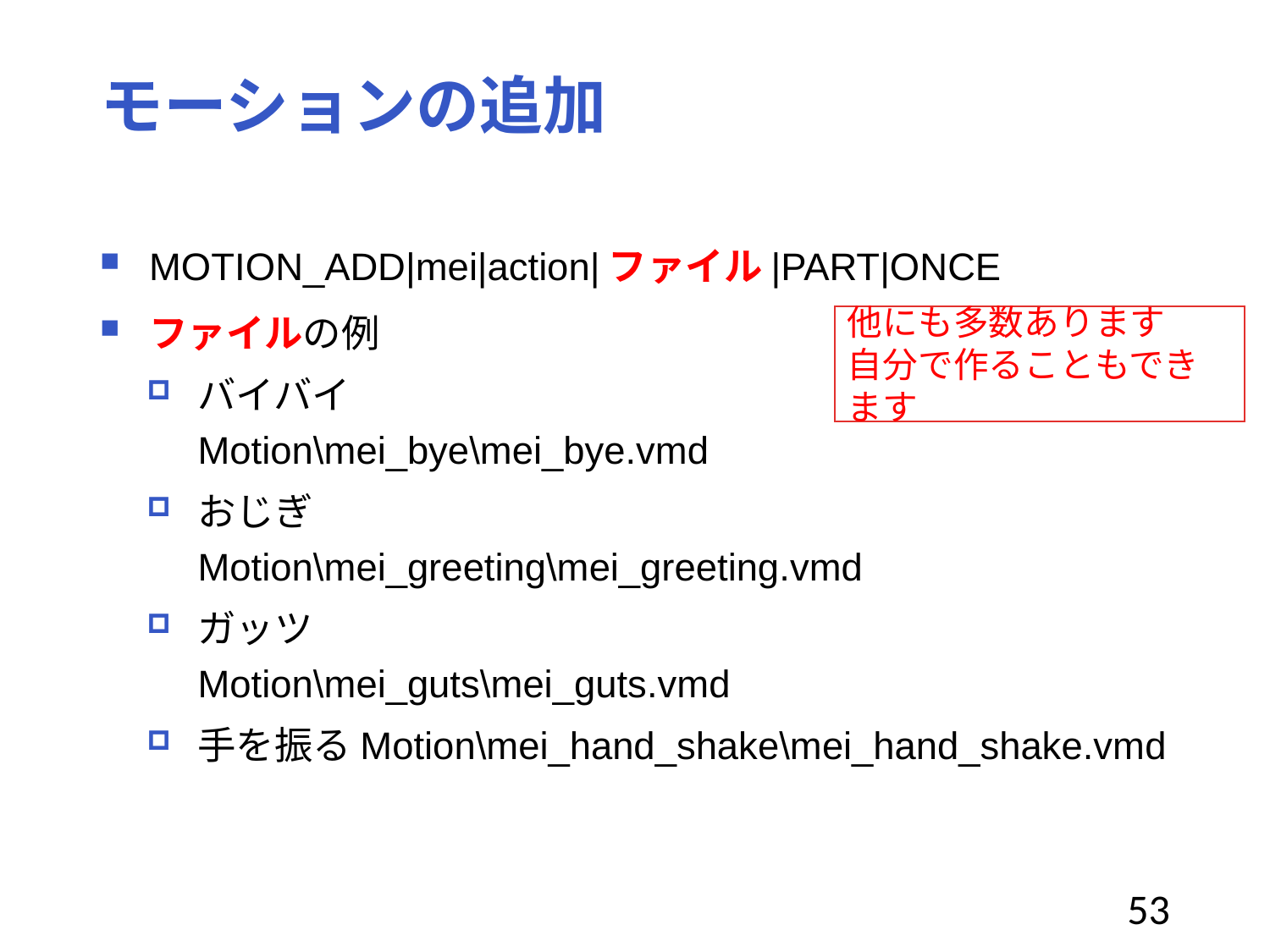

# モーションの追加
MOTION_ADD|mei|action|ファイル|PART|ONCE
ファイルの例
バイバイ
Motion\mei_bye\mei_bye.vmd
おじぎ
Motion\mei_greeting\mei_greeting.vmd
ガッツ
Motion\mei_guts\mei_guts.vmd
手を振るMotion\mei_hand_shake\mei_hand_shake.vmd
他にも多数あります
自分で作ることもできます
53